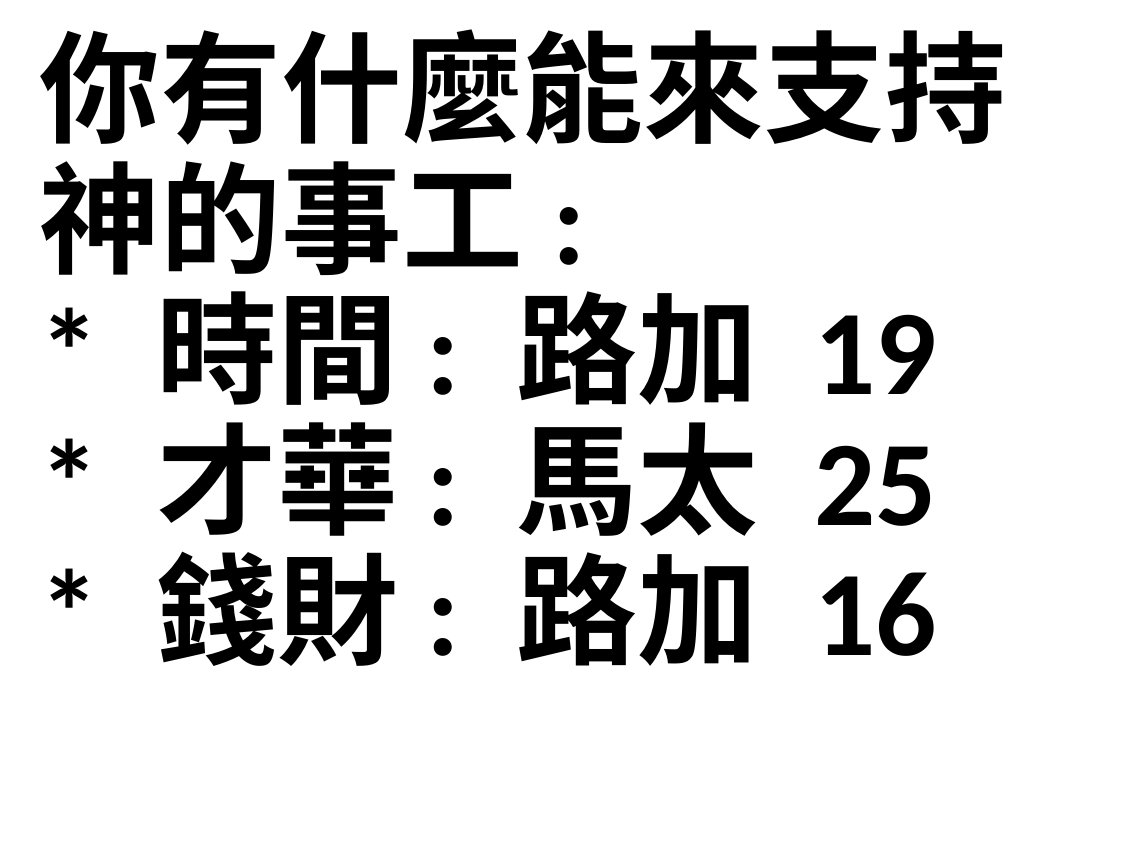

你有什麼能來支持神的事工:
* 時間: 路加 19
* 才華: 馬太 25
* 錢財: 路加 16